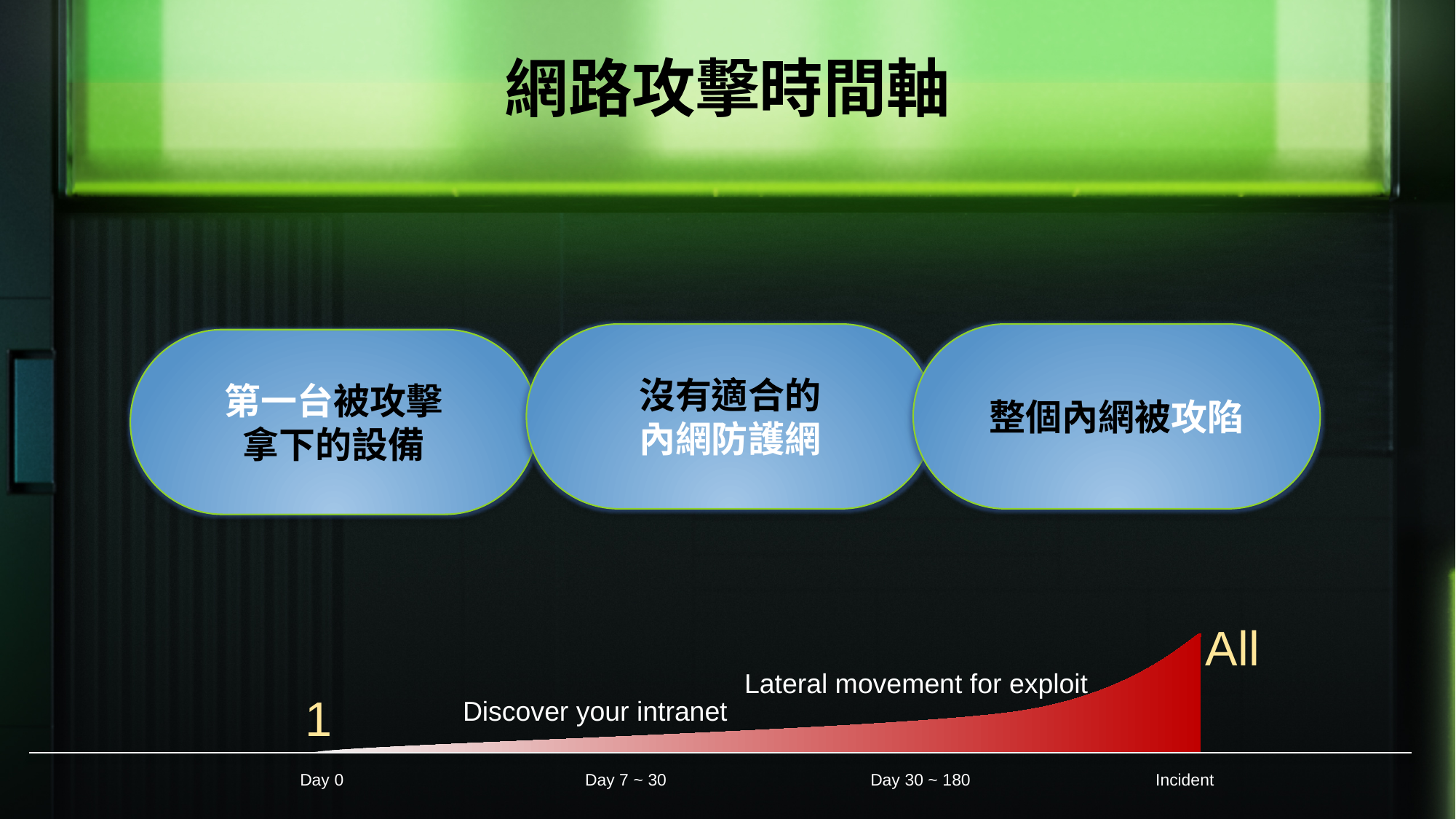

網路攻擊時間軸
整個內網被攻陷
沒有適合的
內網防護網
第一台被攻擊
拿下的設備
All

Lateral movement for exploit
1
Discover your intranet
Day 0
Day 7 ~ 30
Day 30 ~ 180
Incident